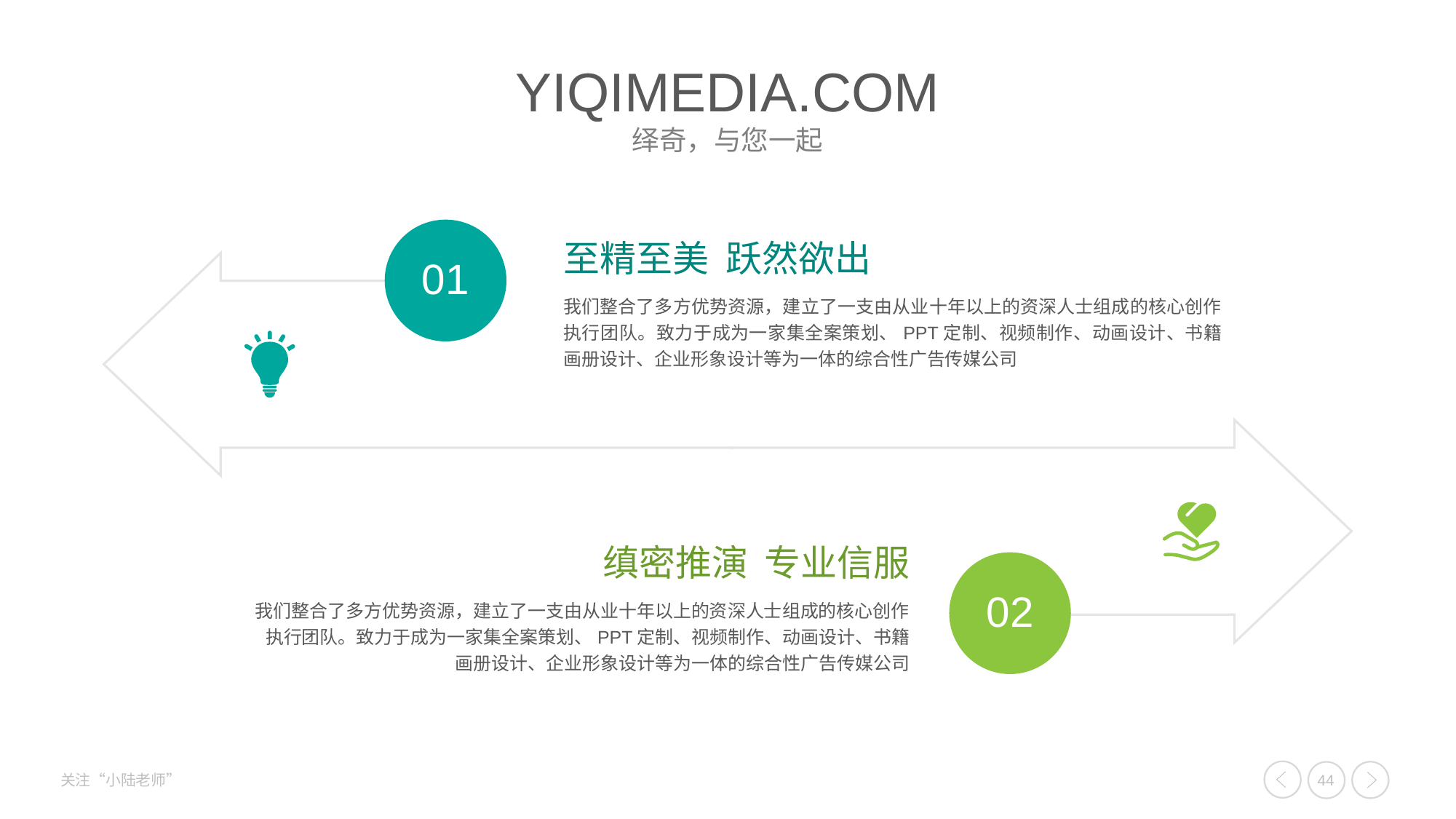

至精至美  跃然欲出

01
我们整合了多方优势资源，建立了一支由从业十年以上的资深人士组成的核心创作执行团队。致力于成为一家集全案策划、PPT定制、视频制作、动画设计、书籍画册设计、企业形象设计等为一体的综合性广告传媒公司

缜密推演  专业信服

我们整合了多方优势资源，建立了一支由从业十年以上的资深人士组成的核心创作执行团队。致力于成为一家集全案策划、PPT定制、视频制作、动画设计、书籍画册设计、企业形象设计等为一体的综合性广告传媒公司
02